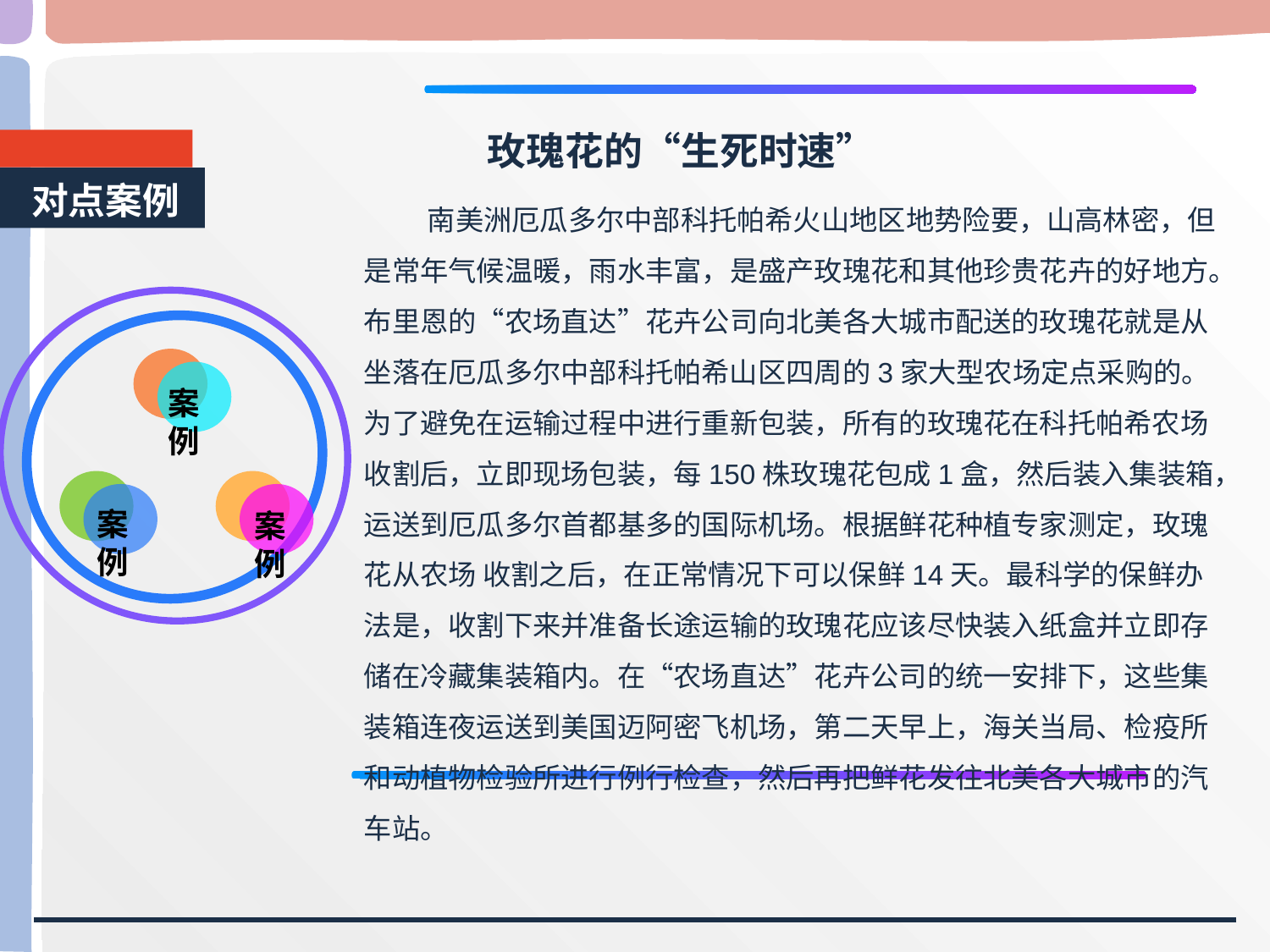

玫瑰花的“生死时速”

对点案例
南美洲厄瓜多尔中部科托帕希火山地区地势险要，山高林密，但是常年气候温暖，雨水丰富，是盛产玫瑰花和其他珍贵花卉的好地方。布里恩的“农场直达”花卉公司向北美各大城市配送的玫瑰花就是从坐落在厄瓜多尔中部科托帕希山区四周的3家大型农场定点采购的。为了避免在运输过程中进行重新包装，所有的玫瑰花在科托帕希农场收割后，立即现场包装，每150株玫瑰花包成1盒，然后装入集装箱，运送到厄瓜多尔首都基多的国际机场。根据鲜花种植专家测定，玫瑰花从农场 收割之后，在正常情况下可以保鲜14天。最科学的保鲜办法是，收割下来并准备长途运输的玫瑰花应该尽快装入纸盒并立即存储在冷藏集装箱内。在“农场直达”花卉公司的统一安排下，这些集装箱连夜运送到美国迈阿密飞机场，第二天早上，海关当局、检疫所和动植物检验所进行例行检查，然后再把鲜花发往北美各大城市的汽车站。

案  例

案  例
案  例

图3-9  玫瑰花